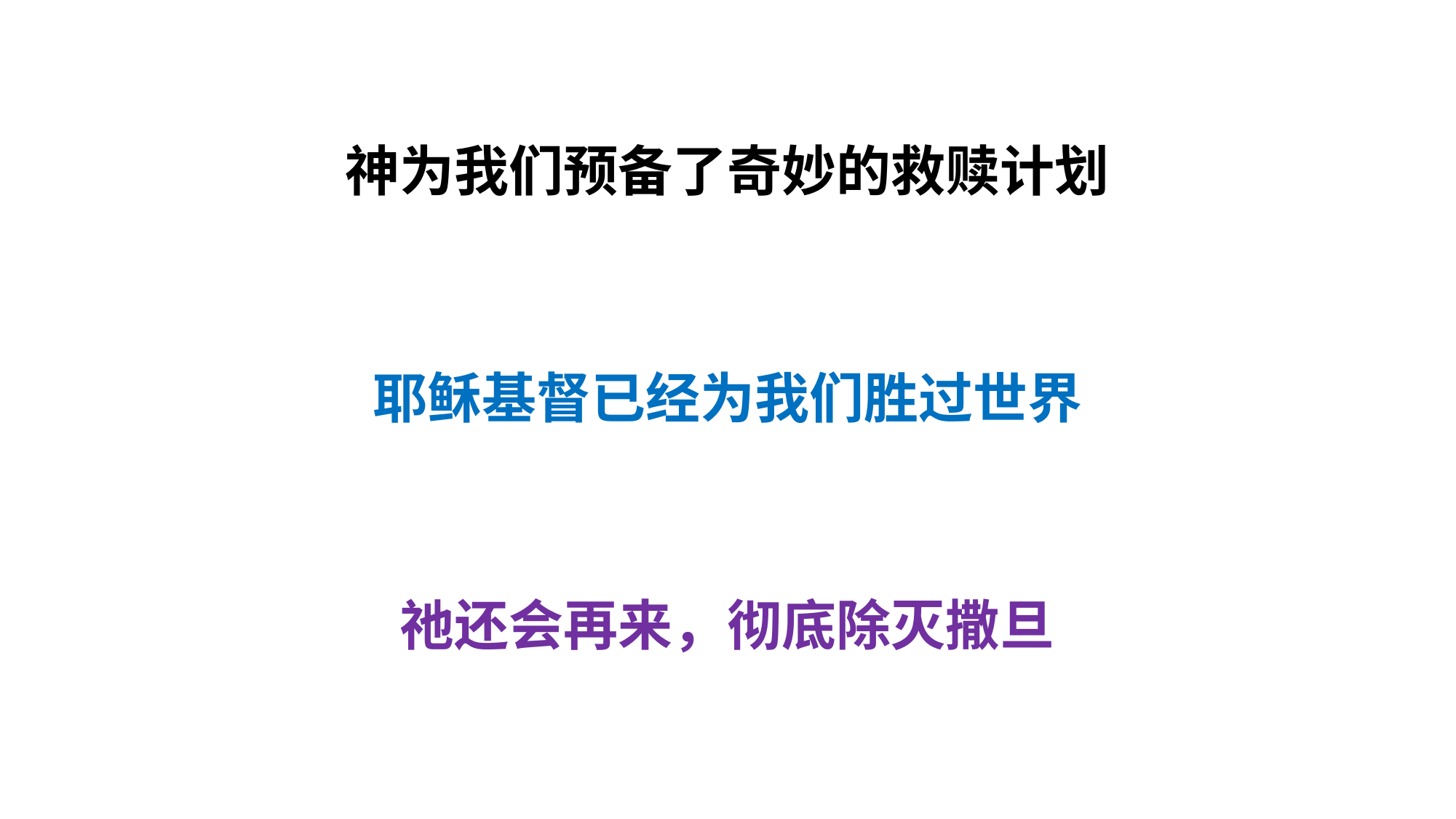

#
神为我们预备了奇妙的救赎计划

耶稣基督已经为我们胜过世界

祂还会再来，彻底除灭撒旦